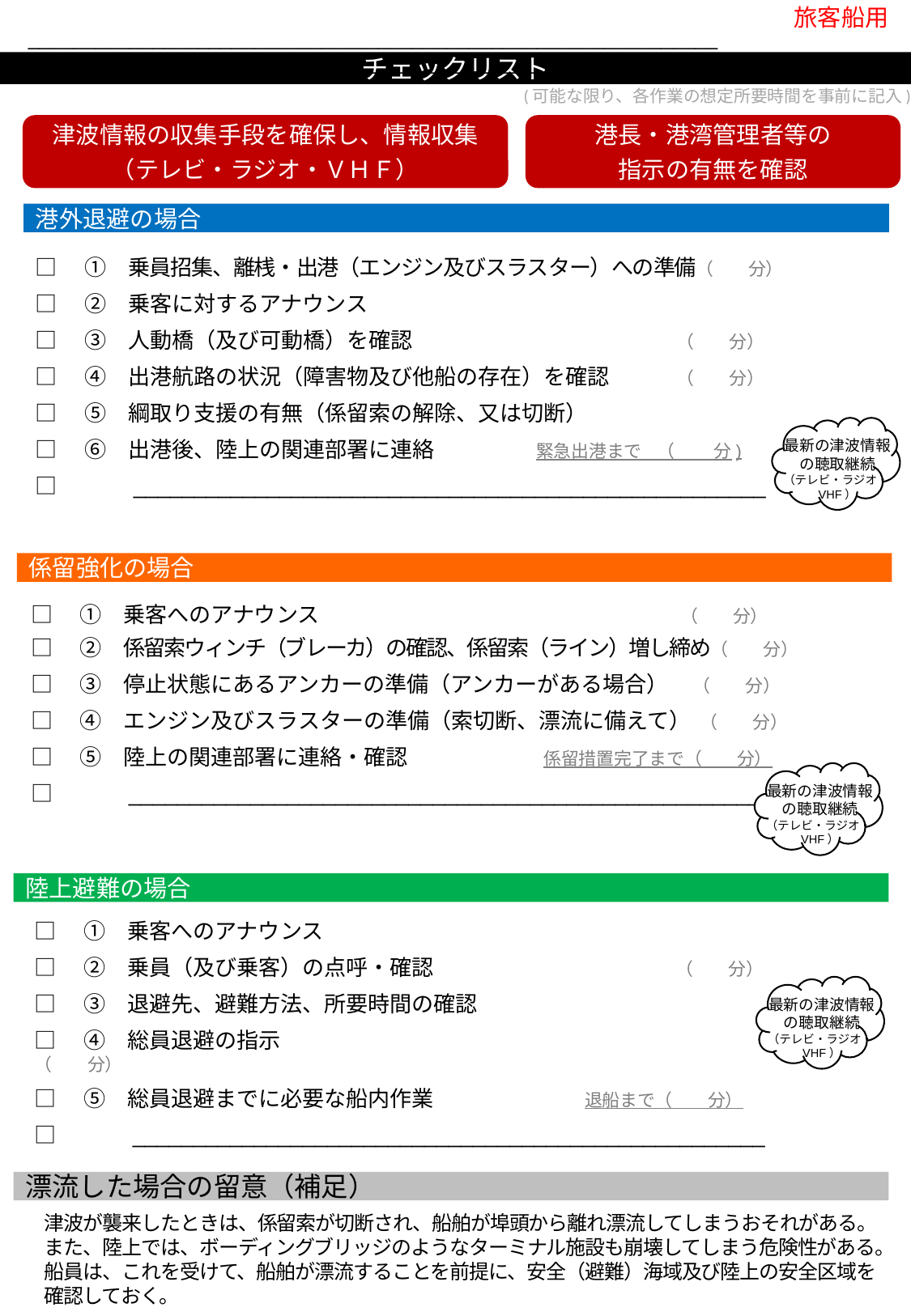

旅客船用
________________________________________________________________________________________________________________
チェックリスト
(可能な限り、各作業の想定所要時間を事前に記入)
津波情報の収集手段を確保し、情報収集
（テレビ・ラジオ・ＶＨＦ）
港長・港湾管理者等の
指示の有無を確認
港外退避の場合
□　①　乗員招集、離桟・出港（エンジン及びスラスター）への準備（　　分）
□　②　乗客に対するアナウンス
□　③　人動橋（及び可動橋）を確認		       （　　分）
□　④　出港航路の状況（障害物及び他船の存在）を確認	       （　　分）
□　⑤　綱取り支援の有無（係留索の解除、又は切断）
□　⑥　出港後、陸上の関連部署に連絡　 　           緊急出港まで    （　　 分)
□　　　____________________________________________________

最新の津波情報
の聴取継続
（テレビ・ラジオ・VHF）

係留強化の場合
□　①　乗客へのアナウンス		       	        （　　分）
□　②　係留索ウィンチ（ブレーカ）の確認、係留索（ライン）増し締め（　　分）
□　③　停止状態にあるアンカーの準備（アンカーがある場合）     （　　分）
□　④　エンジン及びスラスターの準備（索切断、漂流に備えて）  （　　分）
□　⑤　陸上の関連部署に連絡・確認　　　　          係留措置完了まで（　　分）
□　　　____________________________________________________

最新の津波情報
の聴取継続
（テレビ・ラジオ・VHF）

陸上避難の場合
□　①　乗客へのアナウンス
□　②　乗員（及び乗客）の点呼・確認		       （　　分）
□　③　退避先、避難方法、所要時間の確認
□　④　総員退避の指示					（　　分）
□　⑤　総員退避までに必要な船内作業　　　　                     退船まで（　　分）
□　　　____________________________________________________

最新の津波情報
の聴取継続
（テレビ・ラジオ・VHF）

漂流した場合の留意（補足）
津波が襲来したときは、係留索が切断され、船舶が埠頭から離れ漂流してしまうおそれがある。
また、陸上では、ボーディングブリッジのようなターミナル施設も崩壊してしまう危険性がある。
船員は、これを受けて、船舶が漂流することを前提に、安全（避難）海域及び陸上の安全区域を
確認しておく。